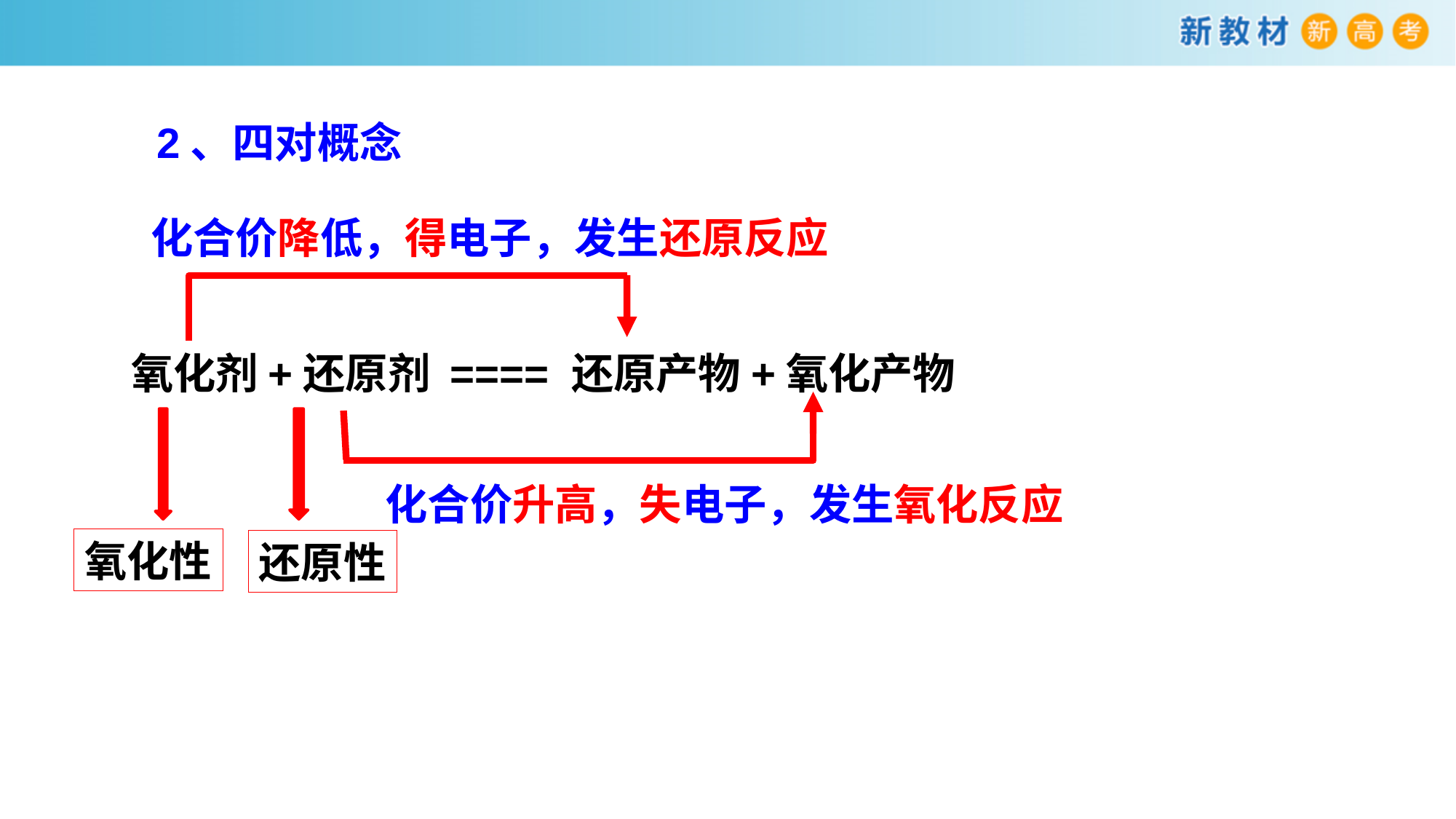

2、四对概念
化合价降低，得电子，发生还原反应

氧化剂+还原剂 ==== 还原产物+氧化产物

化合价升高，失电子，发生氧化反应
氧化性
还原性